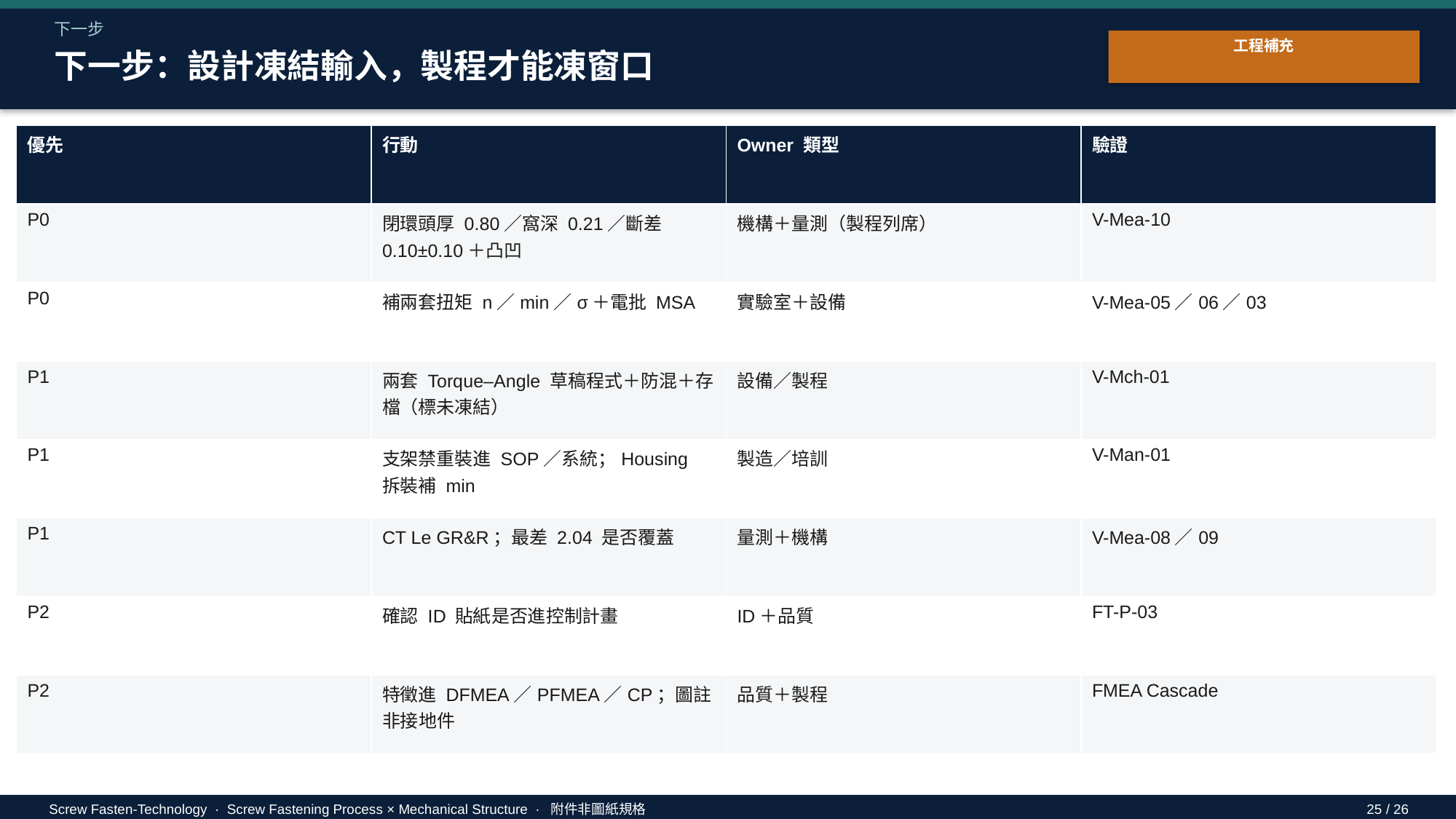

下一步

工程補充
下一步：設計凍結輸入，製程才能凍窗口
| 優先 | 行動 | Owner 類型 | 驗證 |
| --- | --- | --- | --- |
| P0 | 閉環頭厚 0.80／窩深 0.21／斷差 0.10±0.10＋凸凹 | 機構＋量測（製程列席） | V-Mea-10 |
| P0 | 補兩套扭矩 n／min／σ＋電批 MSA | 實驗室＋設備 | V-Mea-05／06／03 |
| P1 | 兩套 Torque–Angle 草稿程式＋防混＋存檔（標未凍結） | 設備／製程 | V-Mch-01 |
| P1 | 支架禁重裝進 SOP／系統；Housing 拆裝補 min | 製造／培訓 | V-Man-01 |
| P1 | CT Le GR&R；最差 2.04 是否覆蓋 | 量測＋機構 | V-Mea-08／09 |
| P2 | 確認 ID 貼紙是否進控制計畫 | ID＋品質 | FT-P-03 |
| P2 | 特徵進 DFMEA／PFMEA／CP；圖註非接地件 | 品質＋製程 | FMEA Cascade |

Screw Fasten-Technology  ·  Screw Fastening Process × Mechanical Structure  ·  附件非圖紙規格
25 / 26